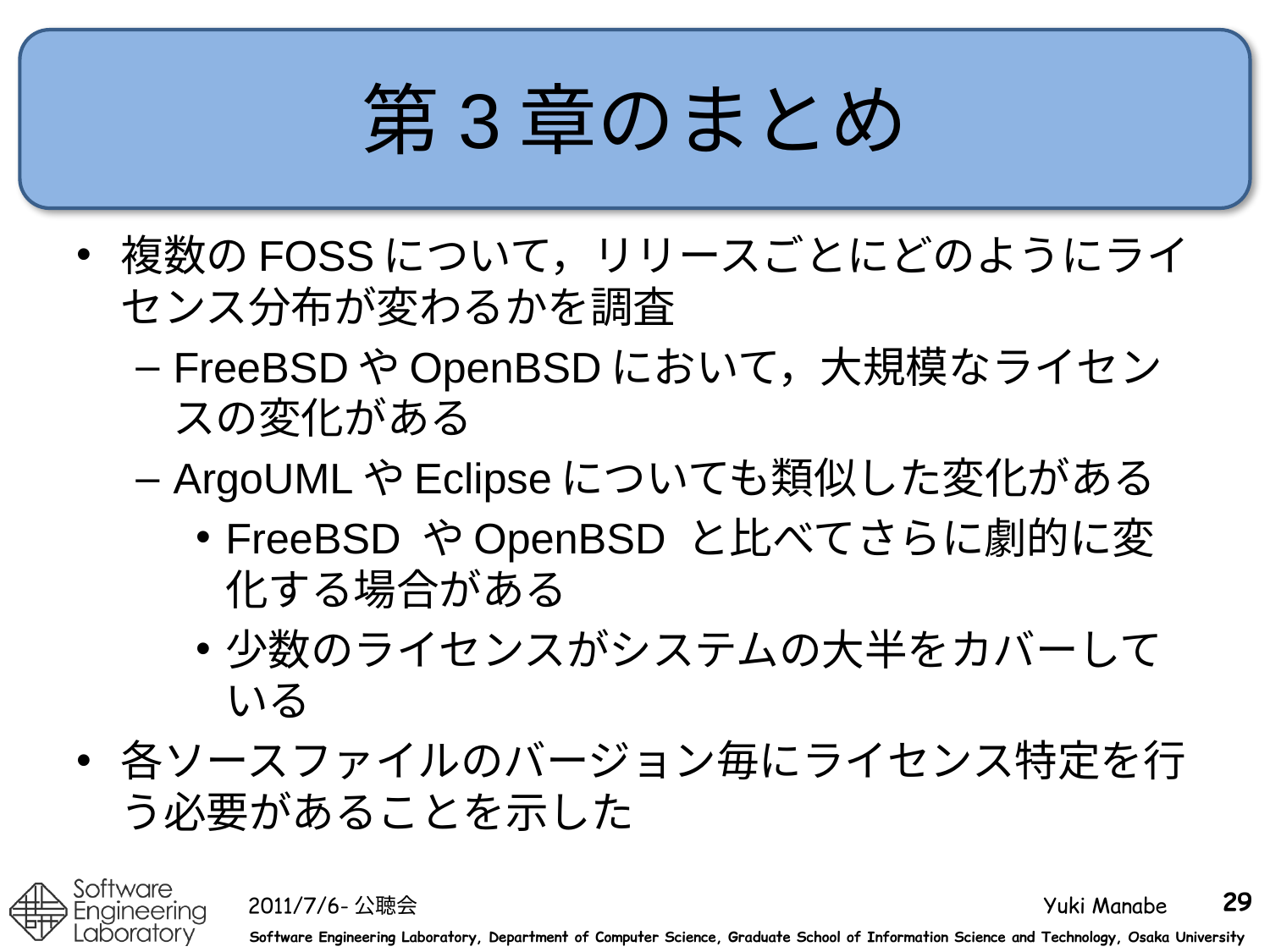

# 第3章のまとめ
複数のFOSSについて，リリースごとにどのようにライセンス分布が変わるかを調査
FreeBSDやOpenBSDにおいて，大規模なライセンスの変化がある
ArgoUMLやEclipseについても類似した変化がある
FreeBSD やOpenBSD と比べてさらに劇的に変化する場合がある
少数のライセンスがシステムの大半をカバーしている
各ソースファイルのバージョン毎にライセンス特定を行う必要があることを示した
29
2011/7/6-公聴会
Yuki Manabe